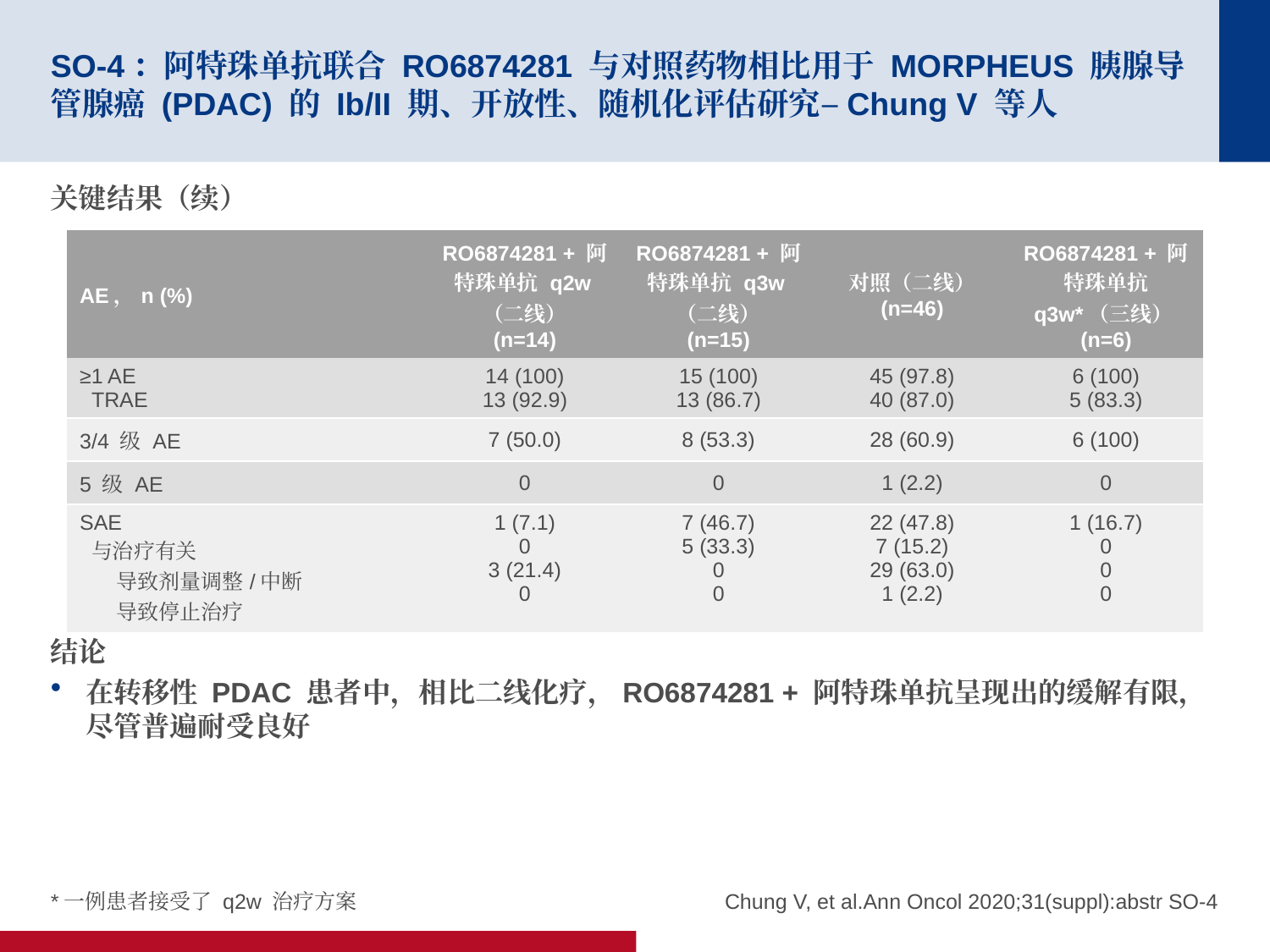

# SO-4：阿特珠单抗联合 RO6874281 与对照药物相比用于 MORPHEUS 胰腺导管腺癌 (PDAC) 的 Ib/II 期、开放性、随机化评估研究–Chung V 等人
关键结果（续）
结论
在转移性 PDAC 患者中，相比二线化疗，RO6874281 + 阿特珠单抗呈现出的缓解有限，尽管普遍耐受良好
| AE，n (%) | RO6874281 + 阿特珠单抗 q2w（二线） (n=14) | RO6874281 + 阿特珠单抗 q3w（二线） (n=15) | 对照（二线） (n=46) | RO6874281 + 阿特珠单抗 q3w\*（三线） (n=6) |
| --- | --- | --- | --- | --- |
| ≥1 AE TRAE | 14 (100) 13 (92.9) | 15 (100) 13 (86.7) | 45 (97.8) 40 (87.0) | 6 (100) 5 (83.3) |
| 3/4 级 AE | 7 (50.0) | 8 (53.3) | 28 (60.9) | 6 (100) |
| 5 级 AE | 0 | 0 | 1 (2.2) | 0 |
| SAE 与治疗有关 导致剂量调整/中断 导致停止治疗 | 1 (7.1) 0 3 (21.4) 0 | 7 (46.7) 5 (33.3) 0 0 | 22 (47.8) 7 (15.2) 29 (63.0) 1 (2.2) | 1 (16.7) 0 0 0 |
*一例患者接受了 q2w 治疗方案
Chung V, et al.Ann Oncol 2020;31(suppl):abstr SO-4